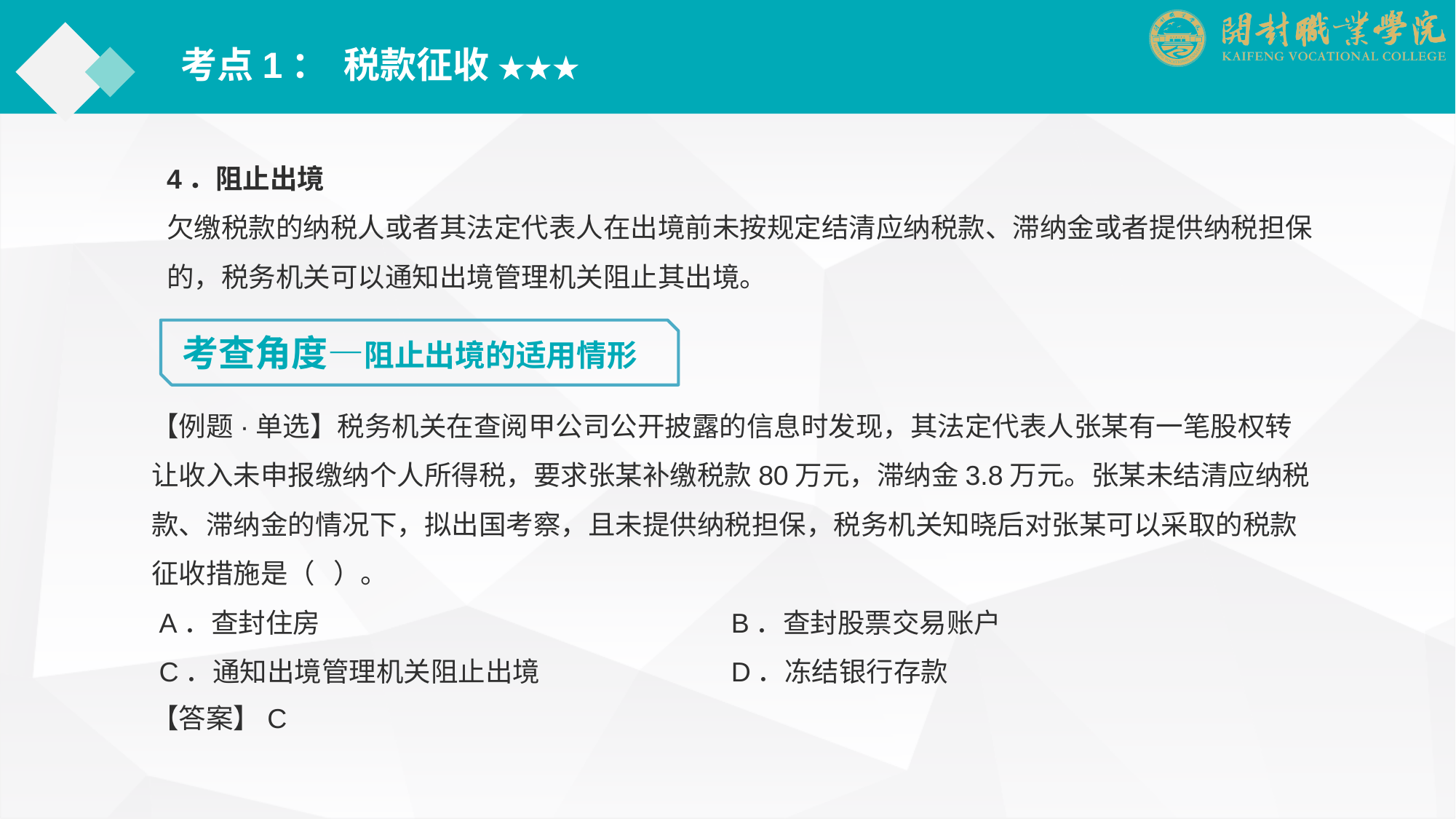

考点1：  税款征收 ★★★
4．阻止出境
欠缴税款的纳税人或者其法定代表人在出境前未按规定结清应纳税款、滞纳金或者提供纳税担保的，税务机关可以通知出境管理机关阻止其出境。

考查角度—阻止出境的适用情形
【例题·单选】税务机关在查阅甲公司公开披露的信息时发现，其法定代表人张某有一笔股权转让收入未申报缴纳个人所得税，要求张某补缴税款80万元，滞纳金3.8万元。张某未结清应纳税款、滞纳金的情况下，拟出国考察，且未提供纳税担保，税务机关知晓后对张某可以采取的税款征收措施是（   ）。
 A．查封住房		　　　　　　　　　B．查封股票交易账户
 C．通知出境管理机关阻止出境		　D．冻结银行存款
【答案】C